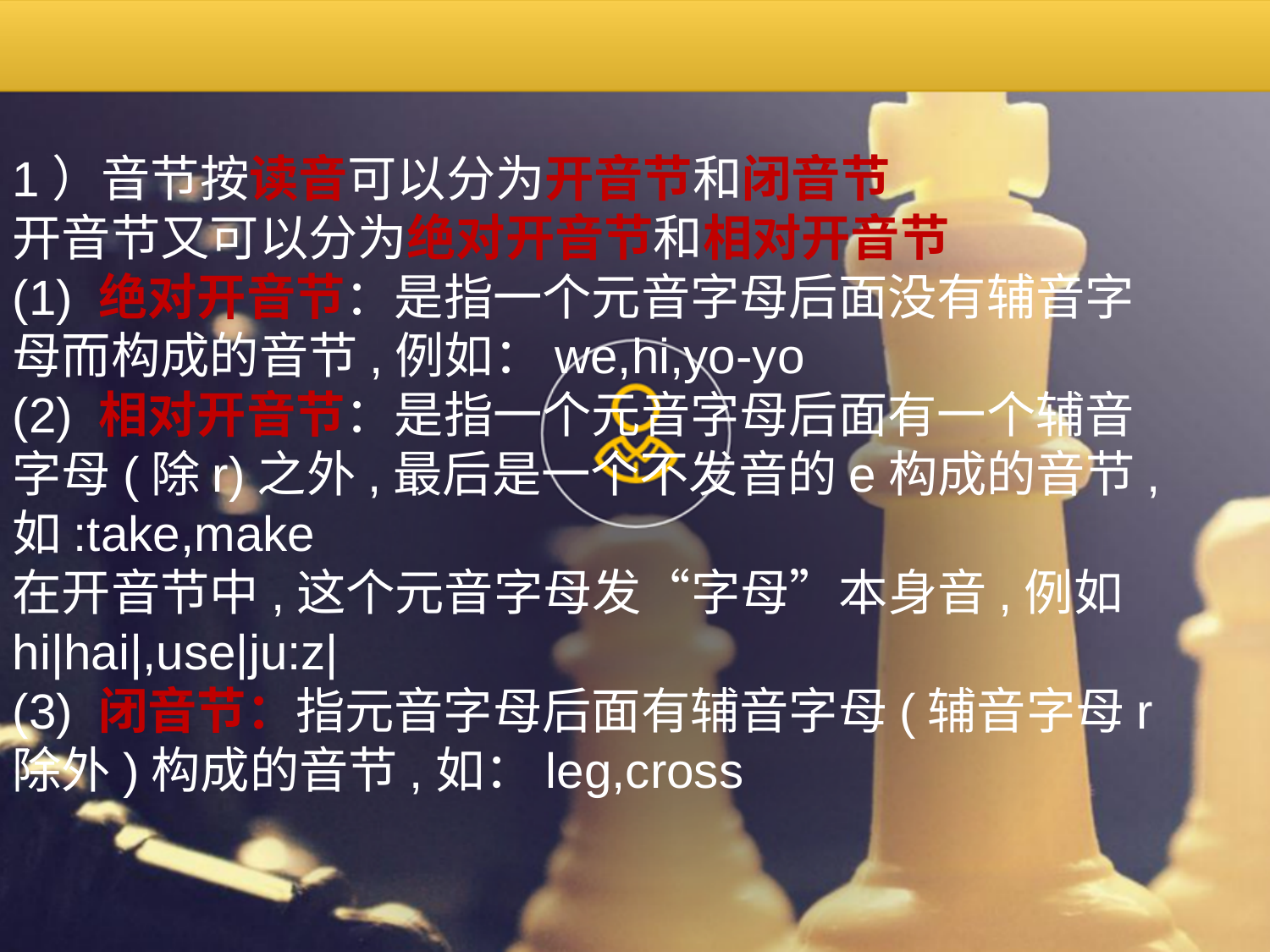

1）音节按读音可以分为开音节和闭音节
开音节又可以分为绝对开音节和相对开音节
(1) 绝对开音节：是指一个元音字母后面没有辅音字母而构成的音节,例如：we,hi,yo-yo
(2) 相对开音节：是指一个元音字母后面有一个辅音字母(除r)之外,最后是一个不发音的e构成的音节,如:take,make
在开音节中,这个元音字母发“字母”本身音,例如hi|hai|,use|ju:z|
(3) 闭音节：指元音字母后面有辅音字母(辅音字母r除外)构成的音节,如：leg,cross